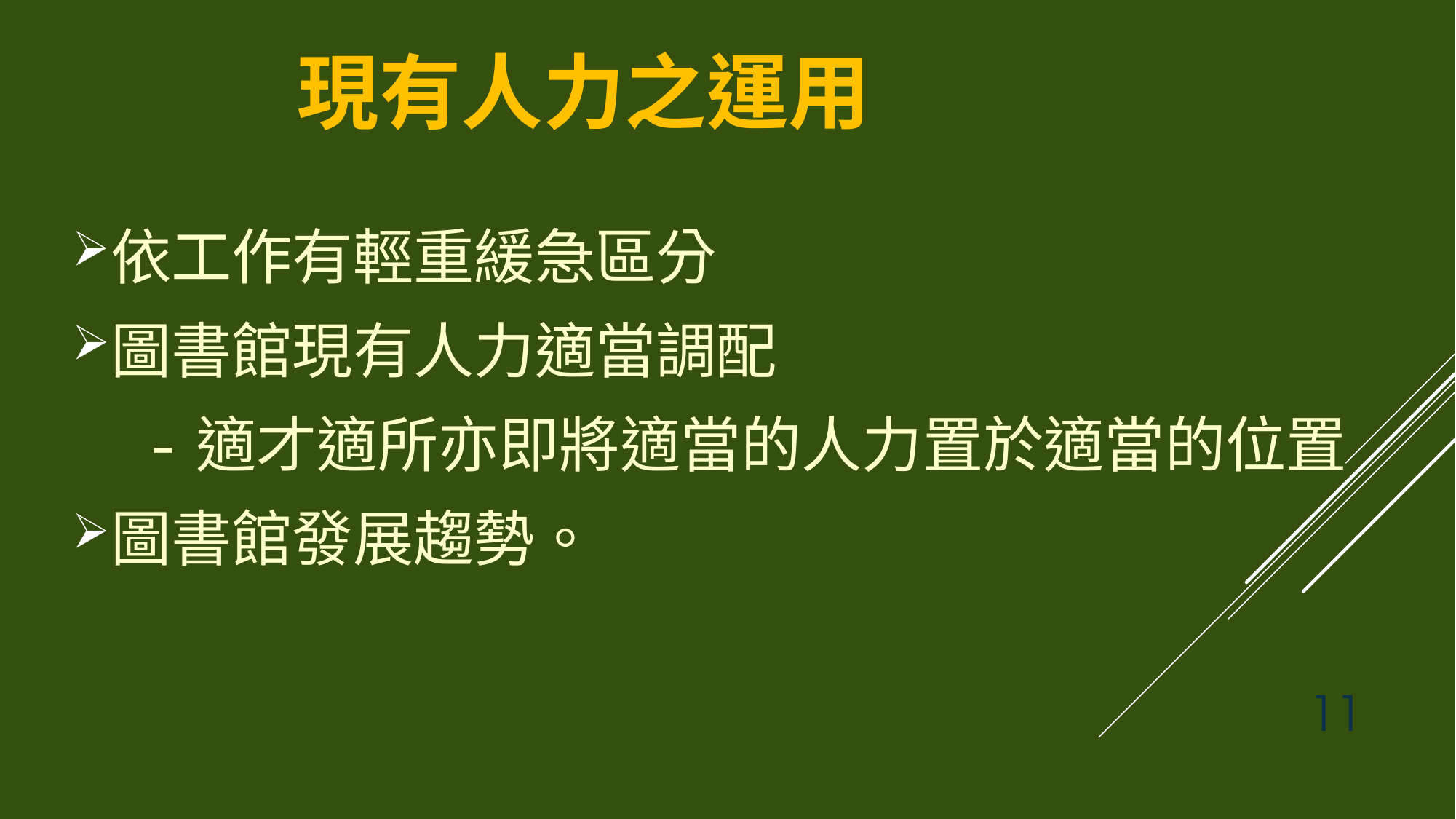

# 現有人力之運用
依工作有輕重緩急區分
圖書館現有人力適當調配
  -適才適所亦即將適當的人力置於適當的位置
圖書館發展趨勢。
11